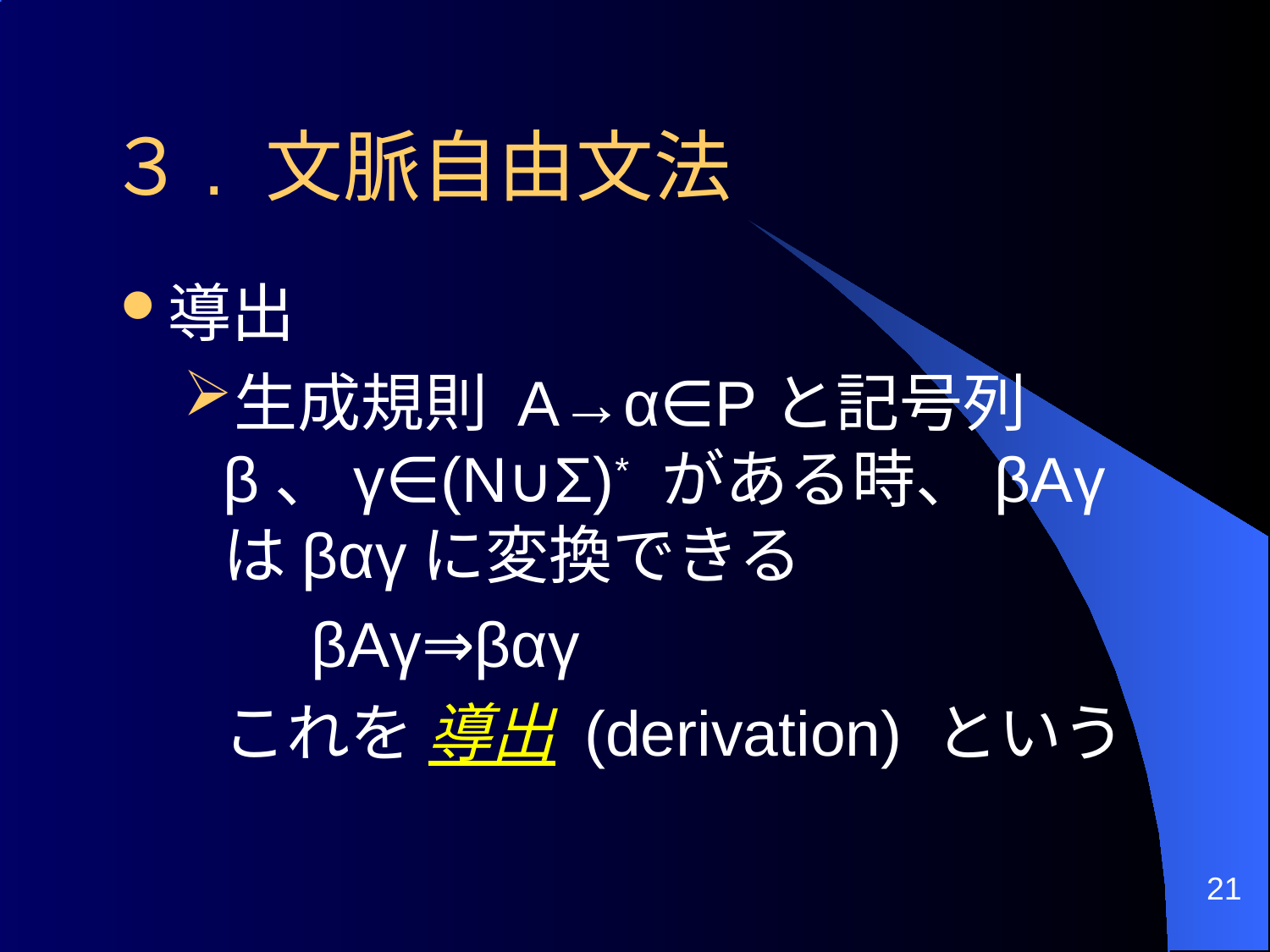

# ３. 文脈自由文法
導出
生成規則 A→α∈Pと記号列β、γ∈(N∪Σ)* がある時、βAγはβαγに変換できる
	     βAγ⇒βαγ
	これを 導出 (derivation) という
21